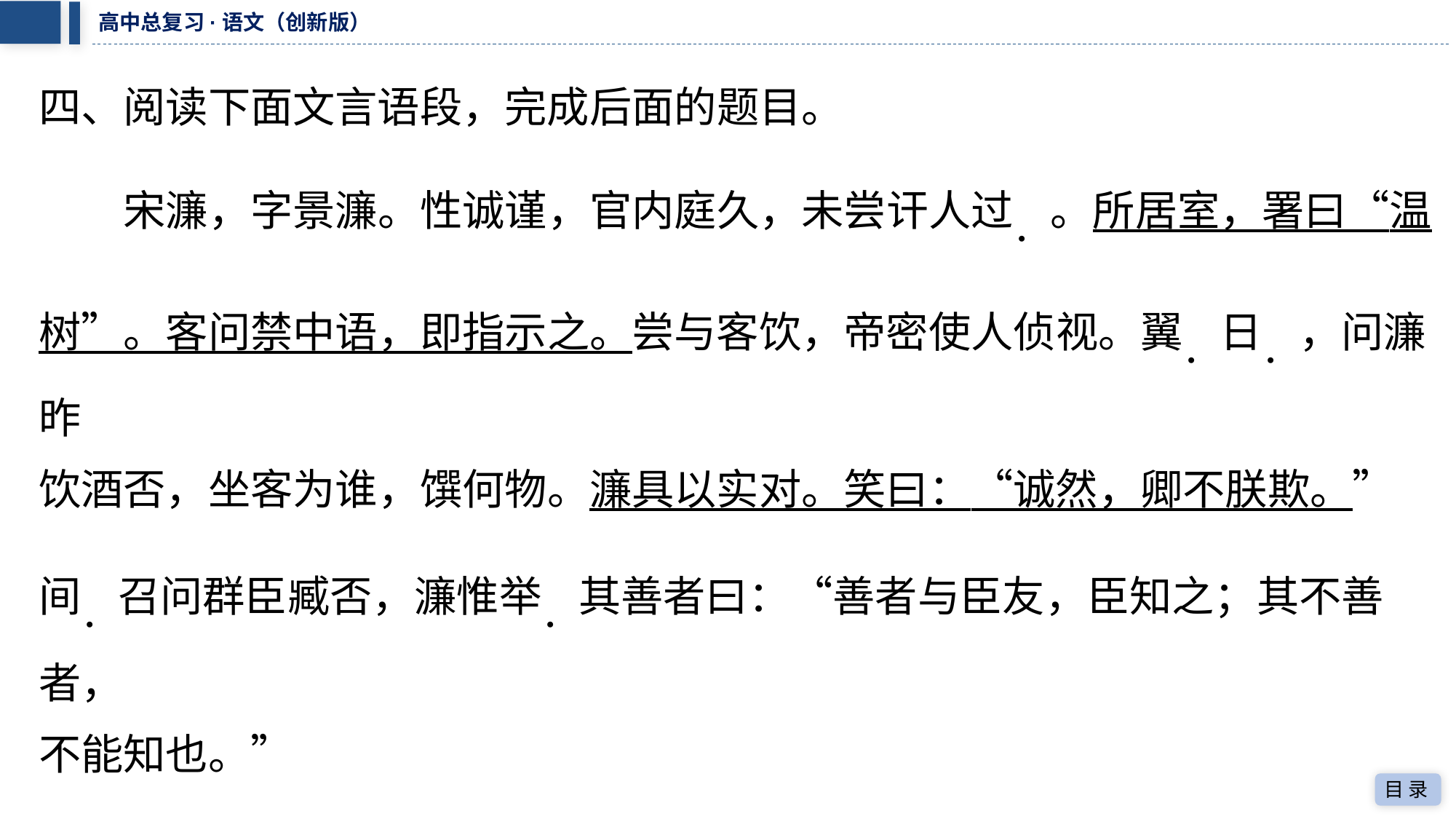

四、阅读下面文言语段，完成后面的题目。
　　宋濂，字景濂。性诚谨，官内庭久，未尝讦人过．。所居室，署曰“温
树”。客问禁中语，即指示之。尝与客饮，帝密使人侦视。翼．日．，问濂昨
饮酒否，坐客为谁，馔何物。濂具以实对。笑曰：“诚然，卿不朕欺。”
间．召问群臣臧否，濂惟举．其善者曰：“善者与臣友，臣知之；其不善者，
不能知也。”